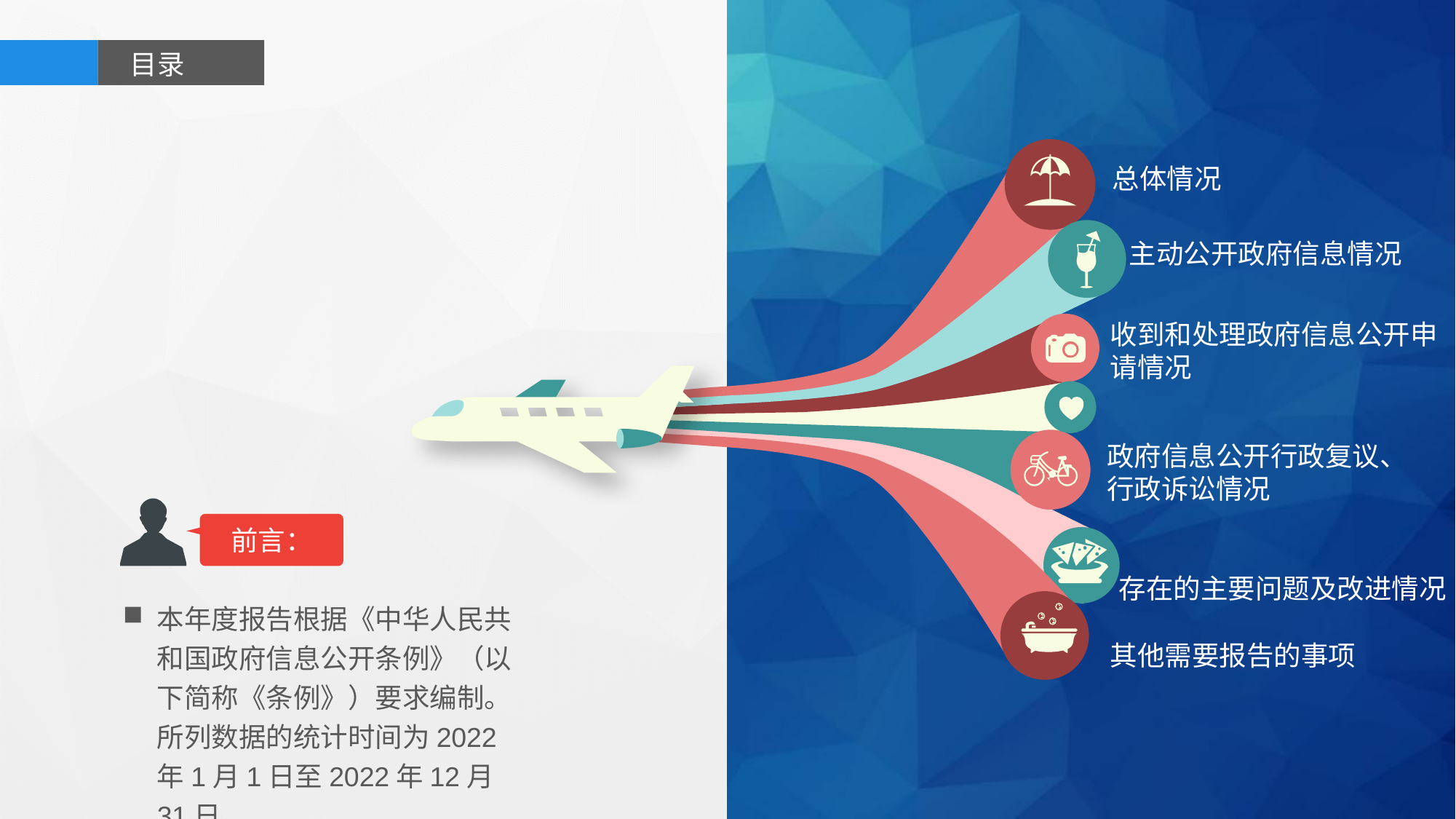

目录

总体情况

主动公开政府信息情况

收到和处理政府信息公开申请情况

政府信息公开行政复议、行政诉讼情况

前言：

存在的主要问题及改进情况
本年度报告根据《中华人民共和国政府信息公开条例》（以下简称《条例》）要求编制。所列数据的统计时间为2022年1月1日至2022年12月31日。

其他需要报告的事项